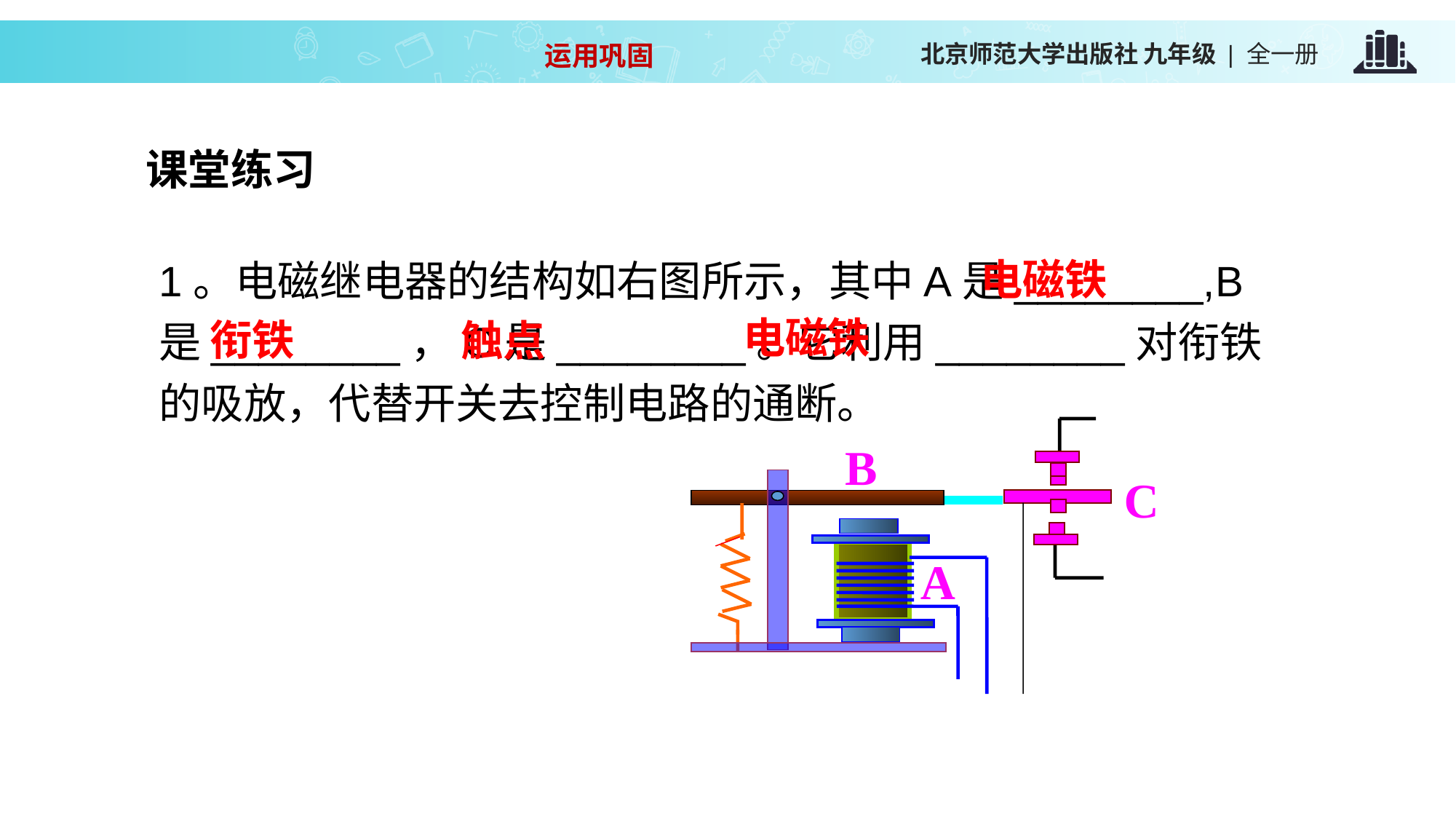

运用巩固
课堂练习
1。电磁继电器的结构如右图所示，其中A是________,B是________，C是________。它利用________对衔铁的吸放，代替开关去控制电路的通断。
电磁铁
电磁铁
衔铁
触点

B
C
A